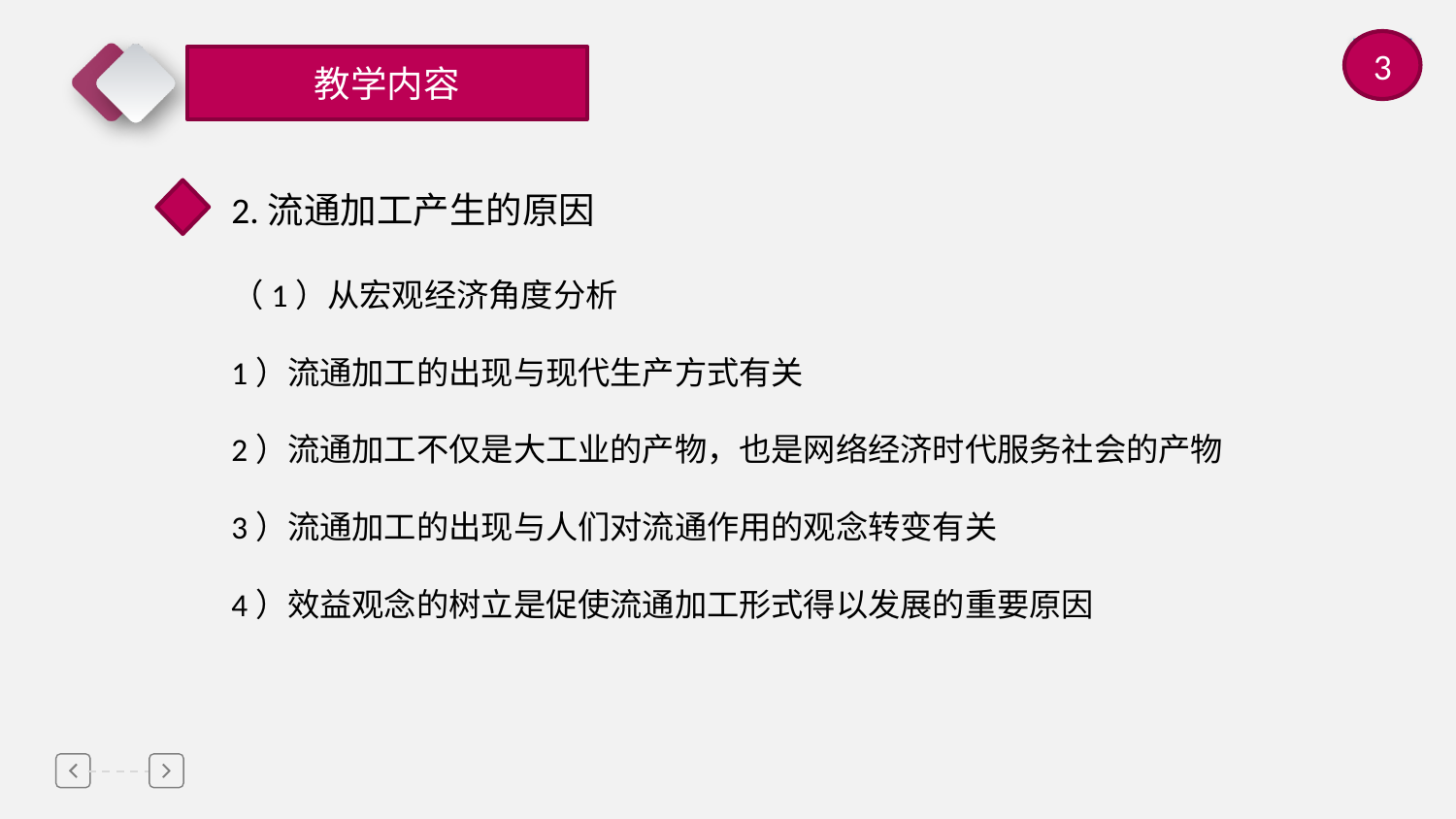

3
教学内容

2.流通加工产生的原因

（1）从宏观经济角度分析

1）流通加工的出现与现代生产方式有关

2）流通加工不仅是大工业的产物，也是网络经济时代服务社会的产物

3）流通加工的出现与人们对流通作用的观念转变有关

4）效益观念的树立是促使流通加工形式得以发展的重要原因